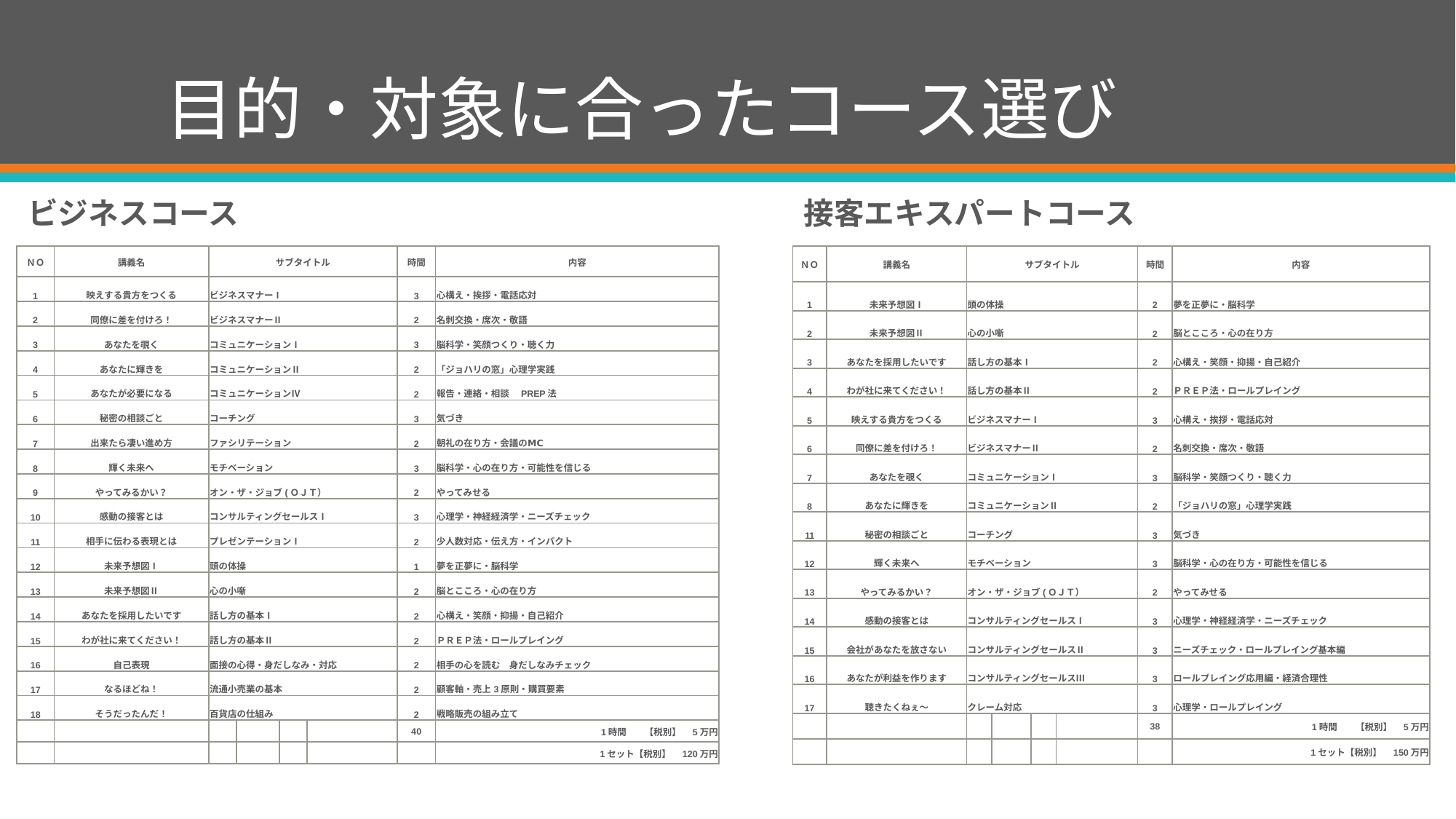

# 目的・対象に合ったコース選び
接客エキスパートコース
ビジネスコース
| ＮＯ | 講義名 | サブタイトル |  |  |  | 時間 | 内容 |
| --- | --- | --- | --- | --- | --- | --- | --- |
| 1 | 映えする貴方をつくる | ビジネスマナーⅠ |  |  |  | 3 | 心構え・挨拶・電話応対 |
| 2 | 同僚に差を付けろ！ | ビジネスマナーⅡ |  |  |  | 2 | 名刺交換・席次・敬語 |
| 3 | あなたを覗く | コミュニケーションⅠ |  |  |  | 3 | 脳科学・笑顔つくり・聴く力 |
| 4 | あなたに輝きを | コミュニケーションⅡ |  |  |  | 2 | 「ジョハリの窓」心理学実践 |
| 5 | あなたが必要になる | コミュニケーションⅣ |  |  |  | 2 | 報告・連絡・相談　PREP法 |
| 6 | 秘密の相談ごと | コーチング |  |  |  | 3 | 気づき |
| 7 | 出来たら凄い進め方 | ファシリテーション |  |  |  | 2 | 朝礼の在り方・会議のⅯⅭ |
| 8 | 輝く未来へ | モチベーション |  |  |  | 3 | 脳科学・心の在り方・可能性を信じる |
| 9 | やってみるかい？ | オン・ザ・ジョブ(ＯＪＴ） |  |  |  | 2 | やってみせる |
| 10 | 感動の接客とは | コンサルティングセールスⅠ |  |  |  | 3 | 心理学・神経経済学・ニーズチェック |
| 11 | 相手に伝わる表現とは | プレゼンテーションⅠ |  |  |  | 2 | 少人数対応・伝え方・インパクト |
| 12 | 未来予想図Ⅰ | 頭の体操 |  |  |  | 1 | 夢を正夢に・脳科学 |
| 13 | 未来予想図Ⅱ | 心の小噺 |  |  |  | 2 | 脳とこころ・心の在り方 |
| 14 | あなたを採用したいです | 話し方の基本Ⅰ |  |  |  | 2 | 心構え・笑顔・抑揚・自己紹介 |
| 15 | わが社に来てください！ | 話し方の基本Ⅱ |  |  |  | 2 | ＰＲＥＰ法・ロールプレイング |
| 16 | 自己表現 | 面接の心得・身だしなみ・対応 |  |  |  | 2 | 相手の心を読む　身だしなみチェック |
| 17 | なるほどね！ | 流通小売業の基本 |  |  |  | 2 | 顧客軸・売上3原則・購買要素 |
| 18 | そうだったんだ！ | 百貨店の仕組み |  |  |  | 2 | 戦略販売の組み立て |
|  |  |  |  |  |  | 40 | 1時間　　【税別】　5万円 |
|  |  |  |  |  |  |  | 1セット【税別】　120万円 |
| ＮＯ | 講義名 | サブタイトル |  |  |  | 時間 | 内容 |
| --- | --- | --- | --- | --- | --- | --- | --- |
| 1 | 未来予想図Ⅰ | 頭の体操 |  |  |  | 2 | 夢を正夢に・脳科学 |
| 2 | 未来予想図Ⅱ | 心の小噺 |  |  |  | 2 | 脳とこころ・心の在り方 |
| 3 | あなたを採用したいです | 話し方の基本Ⅰ |  |  |  | 2 | 心構え・笑顔・抑揚・自己紹介 |
| 4 | わが社に来てください！ | 話し方の基本Ⅱ |  |  |  | 2 | ＰＲＥＰ法・ロールプレイング |
| 5 | 映えする貴方をつくる | ビジネスマナーⅠ |  |  |  | 3 | 心構え・挨拶・電話応対 |
| 6 | 同僚に差を付けろ！ | ビジネスマナーⅡ |  |  |  | 2 | 名刺交換・席次・敬語 |
| 7 | あなたを覗く | コミュニケーションⅠ |  |  |  | 3 | 脳科学・笑顔つくり・聴く力 |
| 8 | あなたに輝きを | コミュニケーションⅡ |  |  |  | 2 | 「ジョハリの窓」心理学実践 |
| 11 | 秘密の相談ごと | コーチング |  |  |  | 3 | 気づき |
| 12 | 輝く未来へ | モチベーション |  |  |  | 3 | 脳科学・心の在り方・可能性を信じる |
| 13 | やってみるかい？ | オン・ザ・ジョブ(ＯＪＴ） |  |  |  | 2 | やってみせる |
| 14 | 感動の接客とは | コンサルティングセールスⅠ |  |  |  | 3 | 心理学・神経経済学・ニーズチェック |
| 15 | 会社があなたを放さない | コンサルティングセールスⅡ |  |  |  | 3 | ニーズチェック・ロールプレイング基本編 |
| 16 | あなたが利益を作ります | コンサルティングセールスⅢ |  |  |  | 3 | ロールプレイング応用編・経済合理性 |
| 17 | 聴きたくねぇ～ | クレーム対応 |  |  |  | 3 | 心理学・ロールプレイング |
|  |  |  |  |  |  | 38 | 1時間　　【税別】　5万円 |
|  |  |  |  |  |  |  | 1セット【税別】　150万円 |